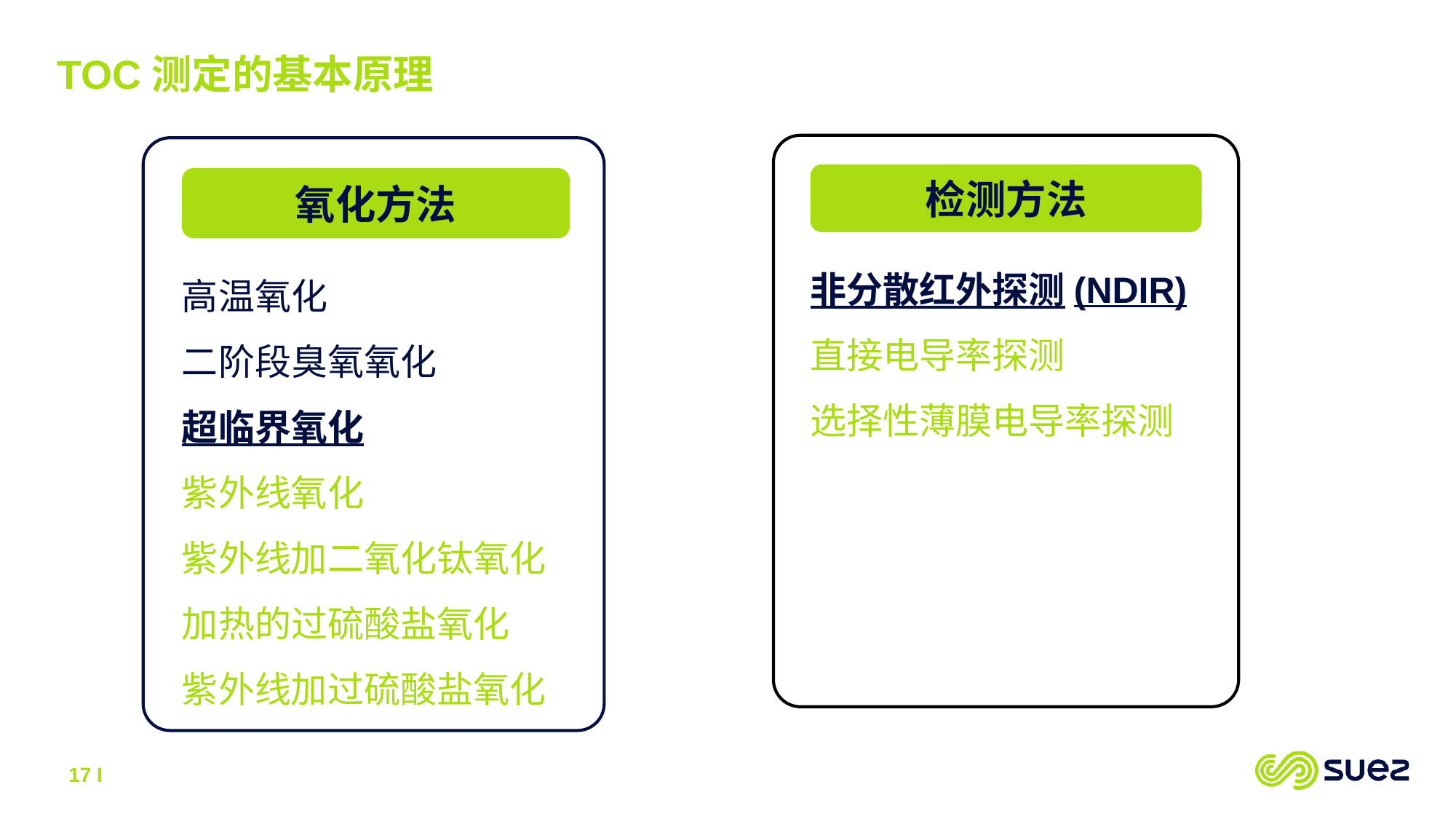

TOC测定的基本原理

检测方法
非分散红外探测(NDIR)
直接电导率探测
选择性薄膜电导率探测

氧化方法
高温氧化
二阶段臭氧氧化
超临界氧化
紫外线氧化
紫外线加二氧化钛氧化
加热的过硫酸盐氧化
紫外线加过硫酸盐氧化
17 I